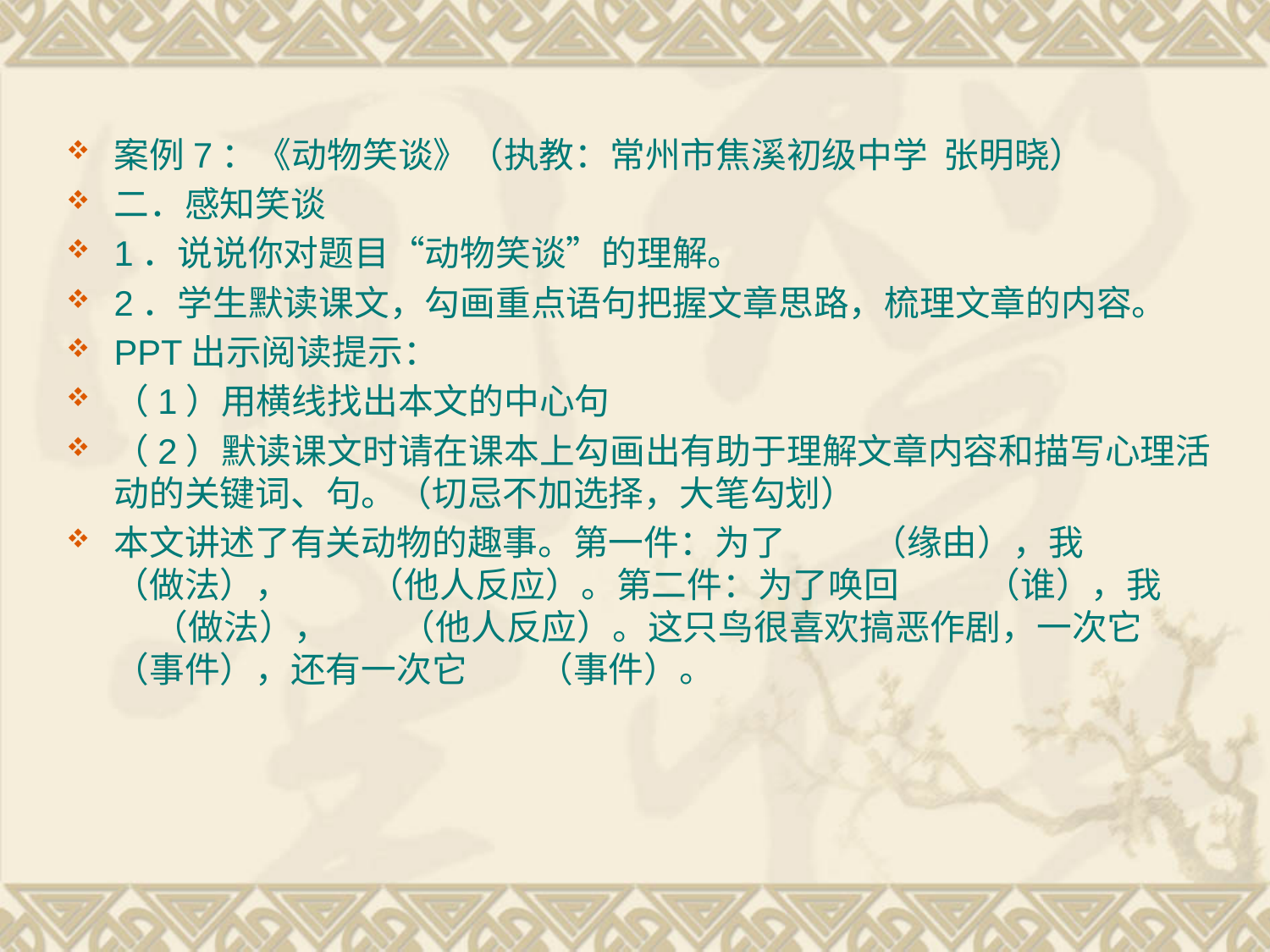

案例7：《动物笑谈》（执教：常州市焦溪初级中学  张明晓）
二．感知笑谈
1．说说你对题目“动物笑谈”的理解。
2．学生默读课文，勾画重点语句把握文章思路，梳理文章的内容。
PPT出示阅读提示：
（1）用横线找出本文的中心句
（2）默读课文时请在课本上勾画出有助于理解文章内容和描写心理活动的关键词、句。（切忌不加选择，大笔勾划）
本文讲述了有关动物的趣事。第一件：为了           （缘由），我         （做法），          （他人反应）。第二件：为了唤回           （谁），我            （做法），         （他人反应）。这只鸟很喜欢搞恶作剧，一次它         （事件），还有一次它         （事件）。